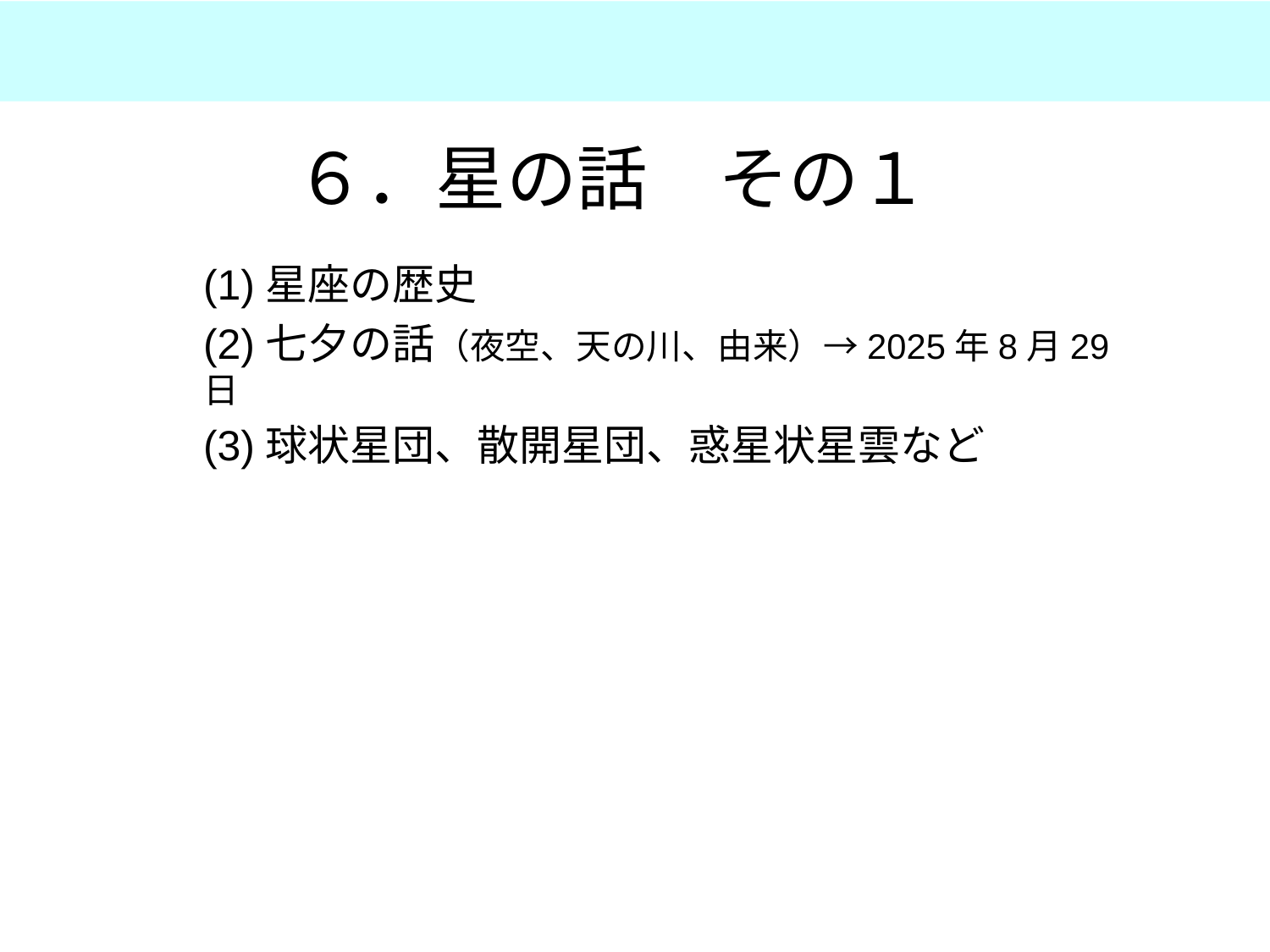

# ６．星の話　その１
(1)星座の歴史
(2)七夕の話（夜空、天の川、由来）→2025年8月29日
(3)球状星団、散開星団、惑星状星雲など